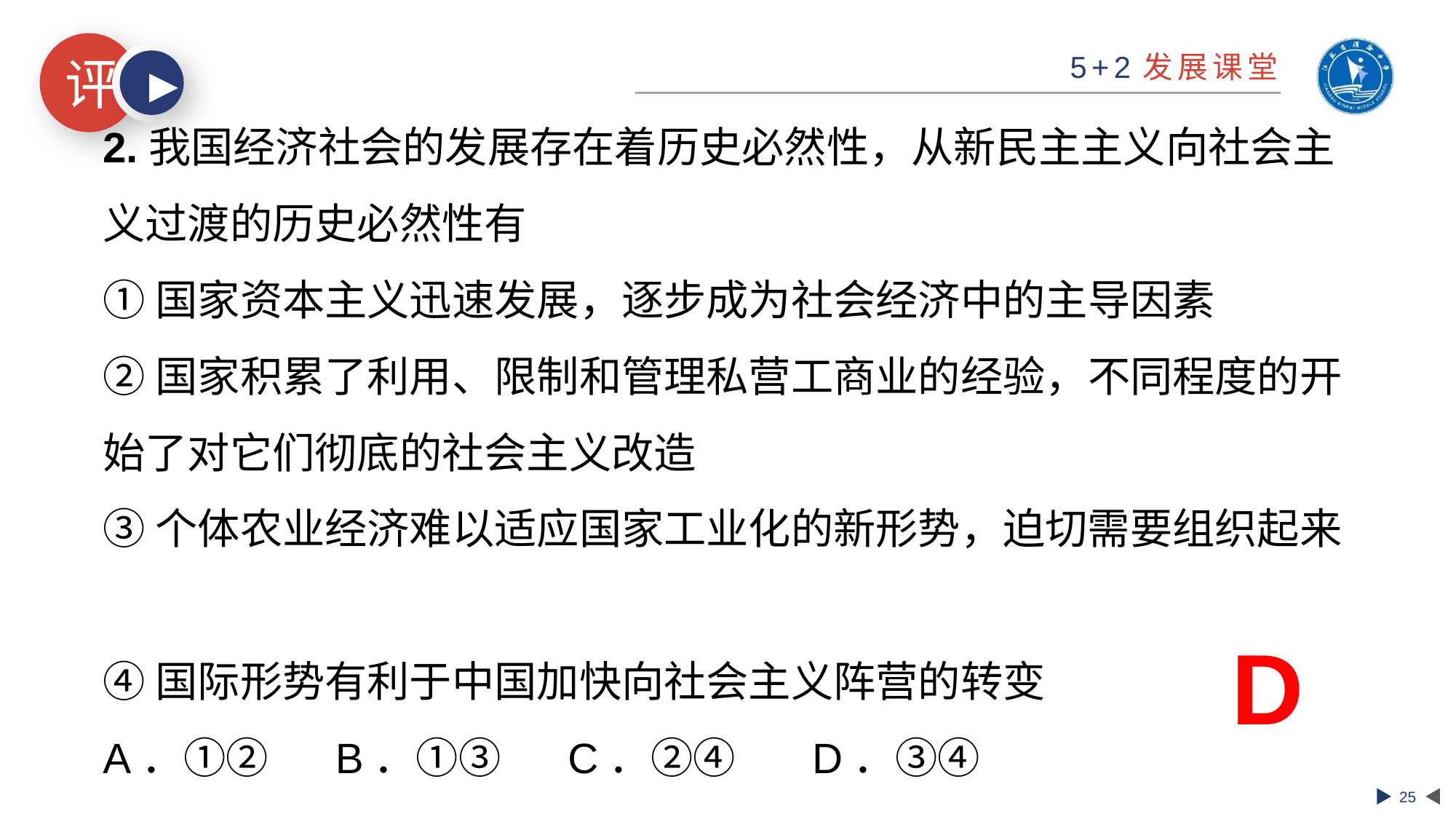

2.我国经济社会的发展存在着历史必然性，从新民主主义向社会主义过渡的历史必然性有
①国家资本主义迅速发展，逐步成为社会经济中的主导因素
②国家积累了利用、限制和管理私营工商业的经验，不同程度的开始了对它们彻底的社会主义改造
③个体农业经济难以适应国家工业化的新形势，迫切需要组织起来
④国际形势有利于中国加快向社会主义阵营的转变
A．①②      B．①③      C．②④       D．③④
D